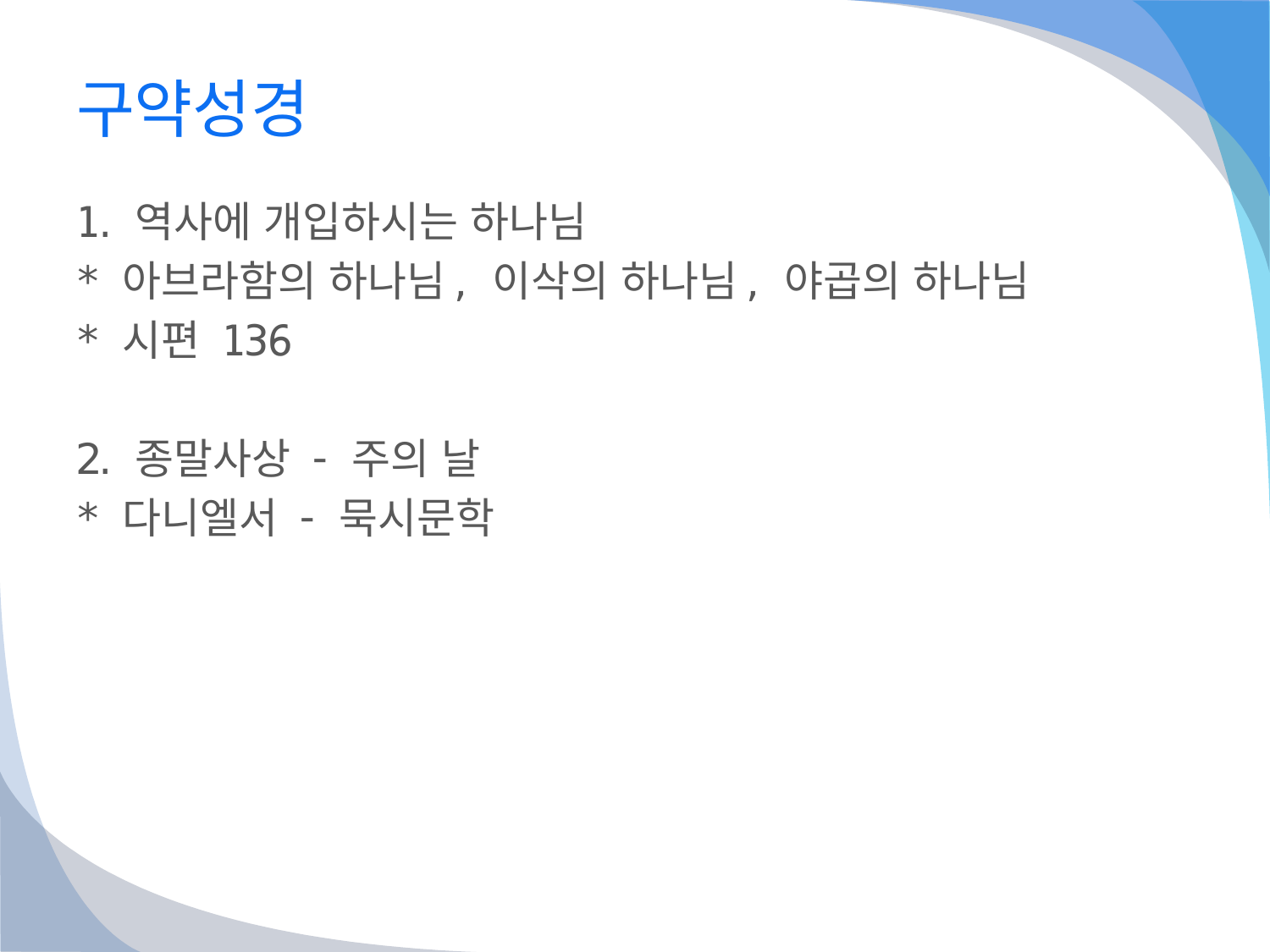

# 구약성경
1. 역사에 개입하시는 하나님
* 아브라함의 하나님, 이삭의 하나님, 야곱의 하나님
* 시편 136

2. 종말사상 - 주의 날
* 다니엘서 - 묵시문학